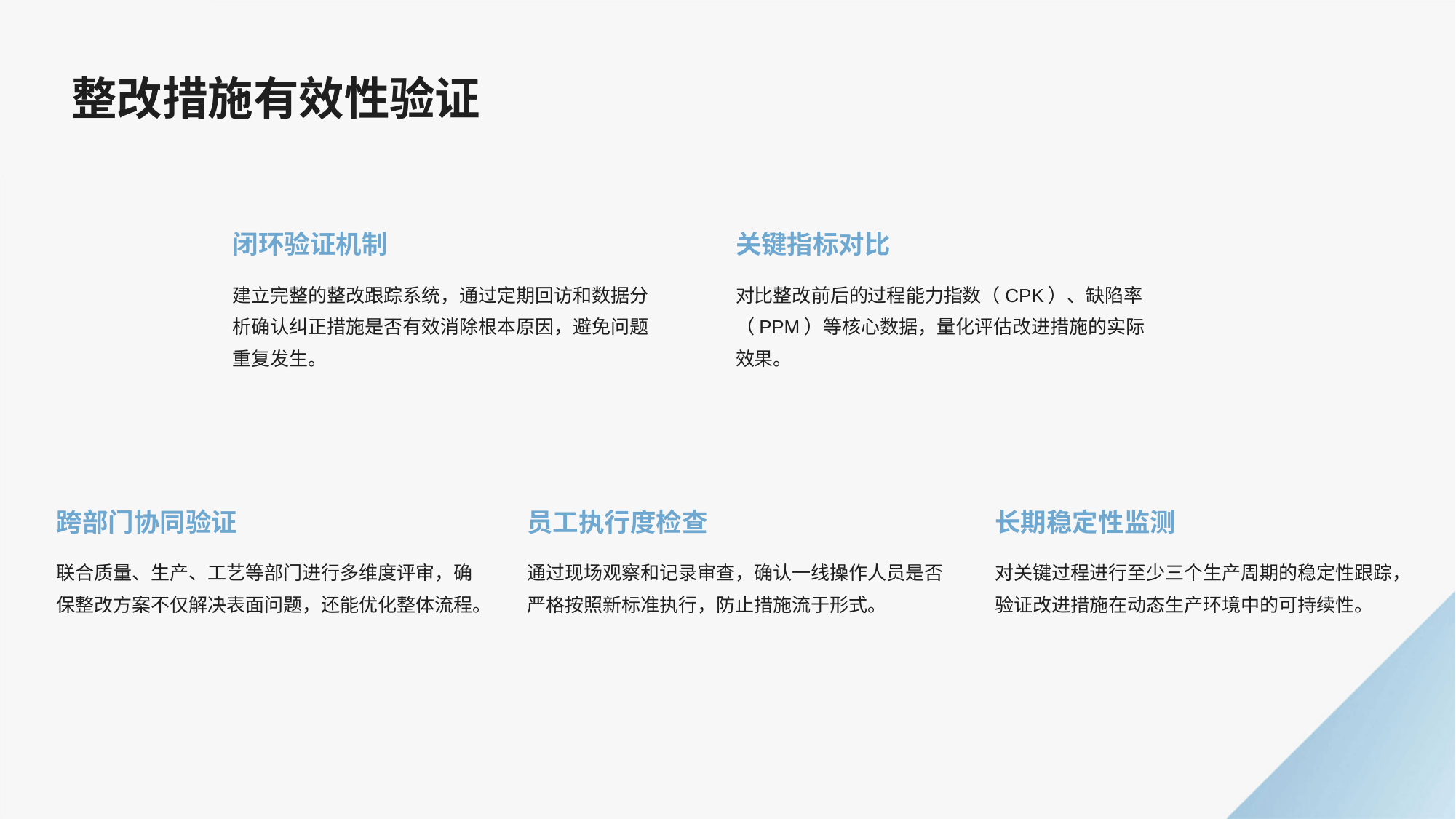

整改措施有效性验证
闭环验证机制
关键指标对比
建立完整的整改跟踪系统，通过定期回访和数据分析确认纠正措施是否有效消除根本原因，避免问题重复发生。
对比整改前后的过程能力指数（CPK）、缺陷率（PPM）等核心数据，量化评估改进措施的实际效果。
跨部门协同验证
员工执行度检查
长期稳定性监测
联合质量、生产、工艺等部门进行多维度评审，确保整改方案不仅解决表面问题，还能优化整体流程。
通过现场观察和记录审查，确认一线操作人员是否严格按照新标准执行，防止措施流于形式。
对关键过程进行至少三个生产周期的稳定性跟踪，验证改进措施在动态生产环境中的可持续性。